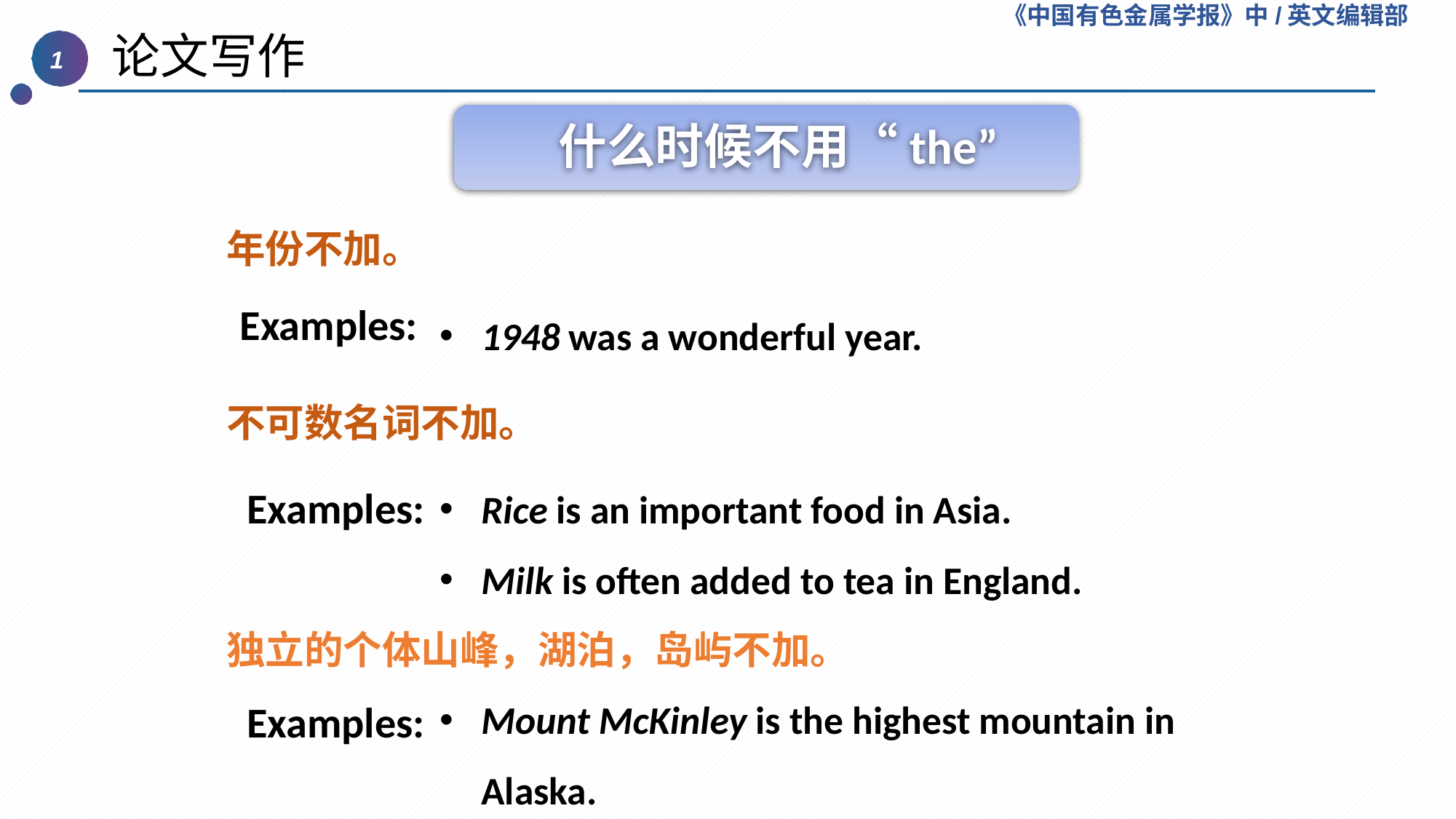

《中国有色金属学报》中/英文编辑部
      论文写作

1

什么时候不用“the”
年份不加。
1948 was a wonderful year.
不可数名词不加。
Rice is an important food in Asia.
Milk is often added to tea in England.
独立的个体山峰，湖泊，岛屿不加。
Mount McKinley is the highest mountain in Alaska.

 Examples:
 Examples:
 Examples: